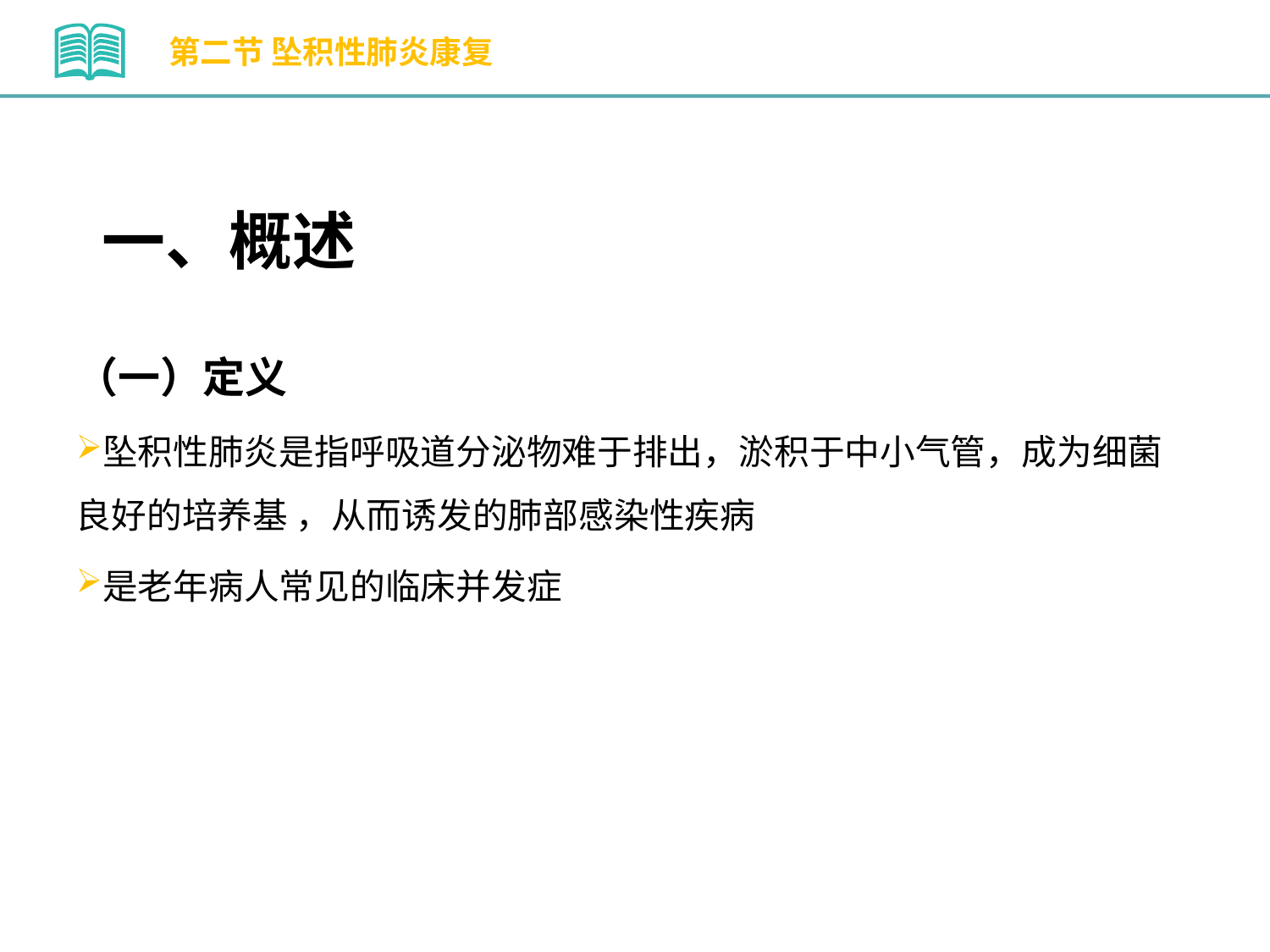

第二节 坠积性肺炎康复
一、概述

（一）定义
坠积性肺炎是指呼吸道分泌物难于排出，淤积于中小气管，成为细菌良好的培养基 ，从而诱发的肺部感染性疾病
是老年病人常见的临床并发症